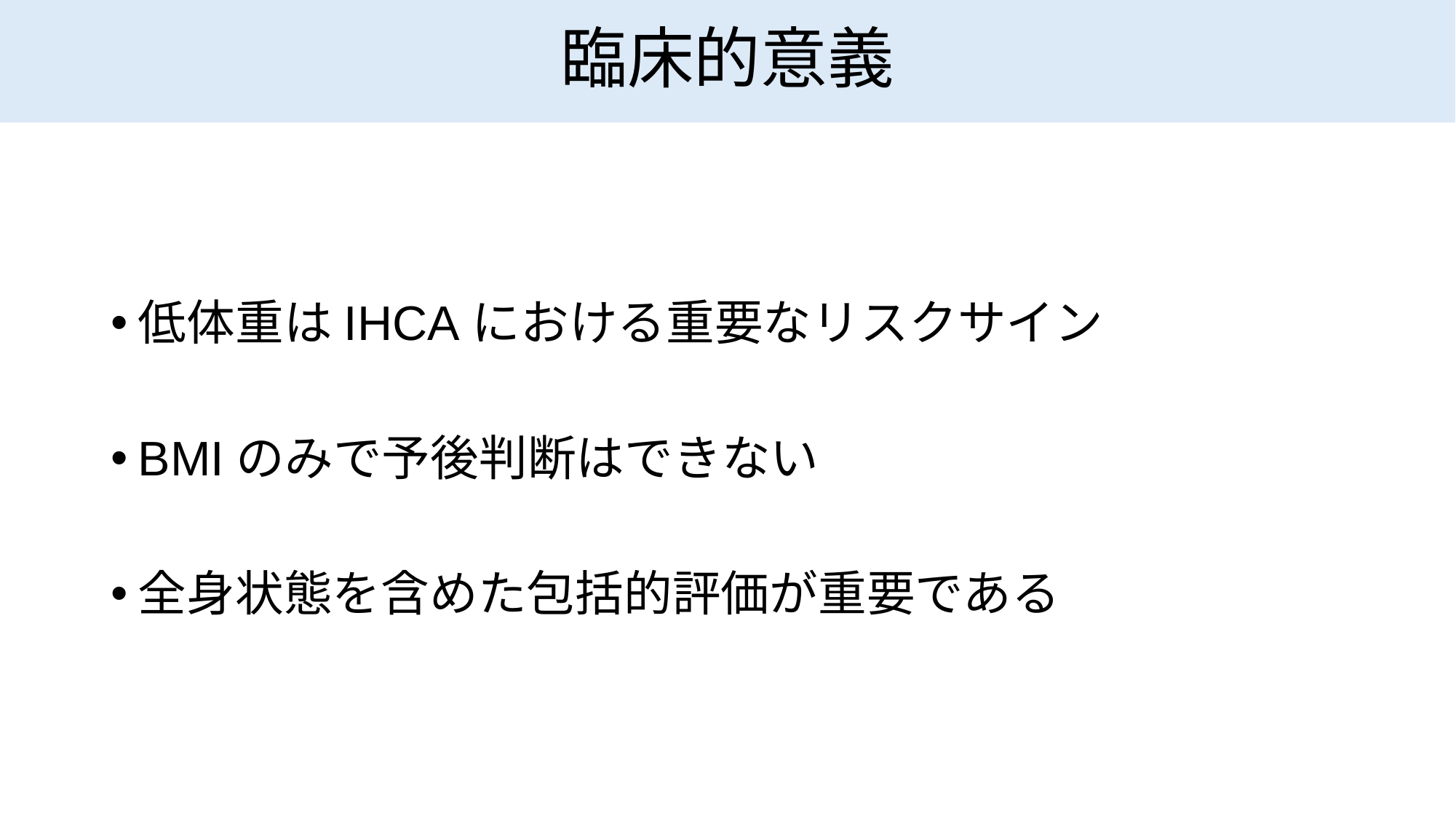

# 臨床的意義
低体重はIHCAにおける重要なリスクサイン

BMIのみで予後判断はできない

全身状態を含めた包括的評価が重要である